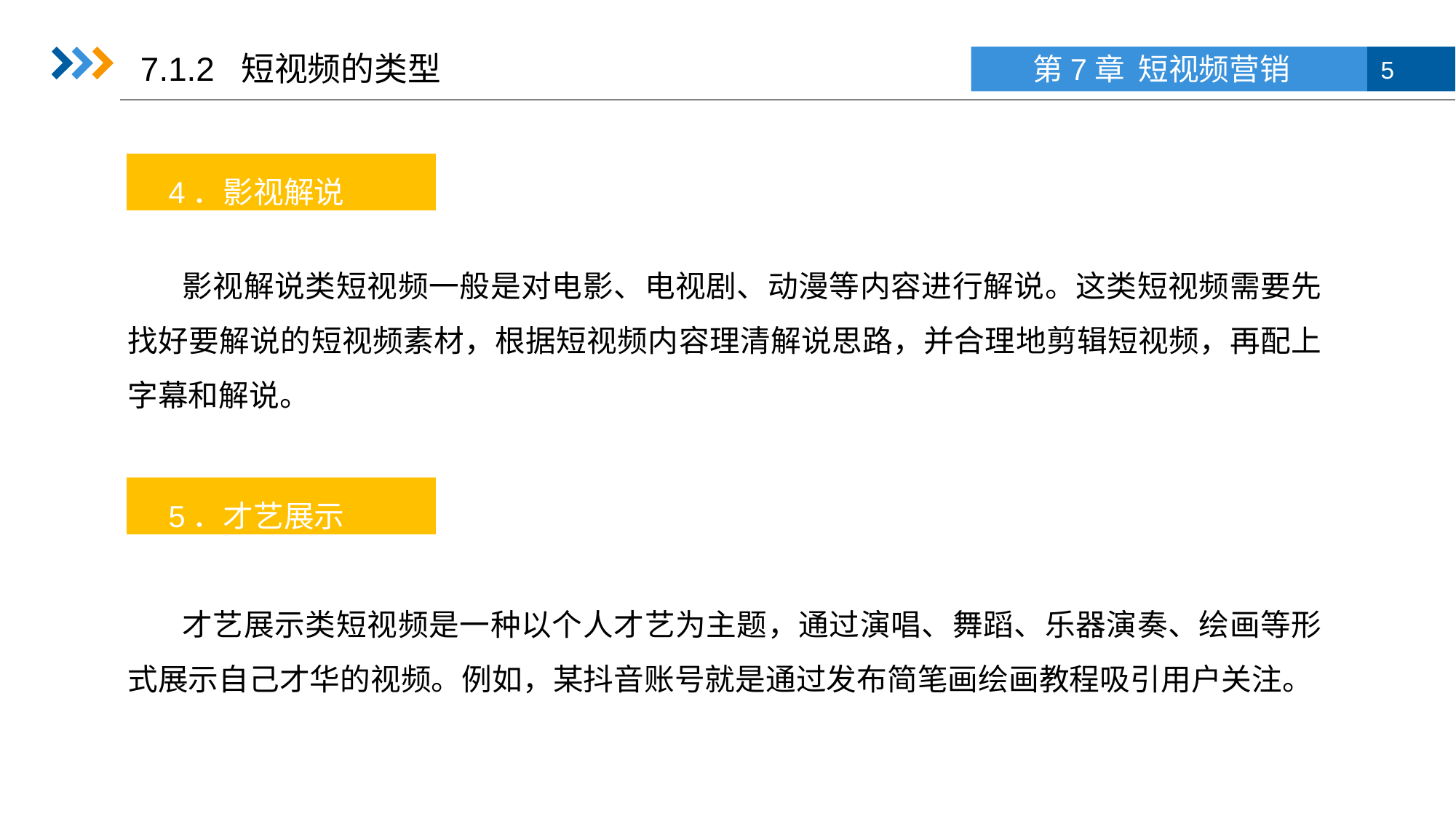

7.1.2  短视频的类型
4．影视解说
影视解说类短视频一般是对电影、电视剧、动漫等内容进行解说。这类短视频需要先找好要解说的短视频素材，根据短视频内容理清解说思路，并合理地剪辑短视频，再配上字幕和解说。
5．才艺展示
才艺展示类短视频是一种以个人才艺为主题，通过演唱、舞蹈、乐器演奏、绘画等形式展示自己才华的视频。例如，某抖音账号就是通过发布简笔画绘画教程吸引用户关注。